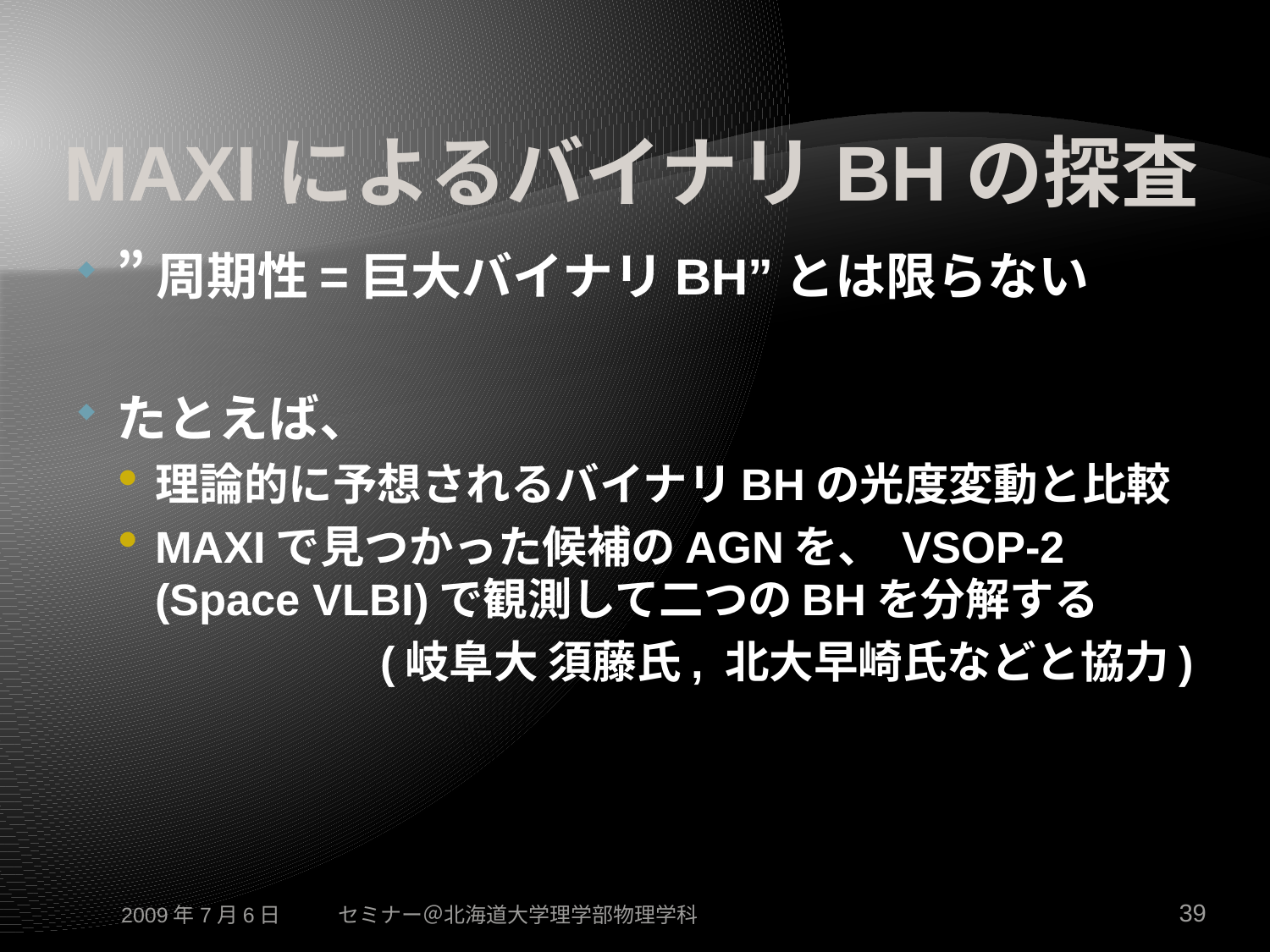

# MAXIによるバイナリBHの探査
”周期性=巨大バイナリBH”とは限らない

たとえば、
理論的に予想されるバイナリBHの光度変動と比較
MAXIで見つかった候補のAGNを、 VSOP-2 (Space VLBI)で観測して二つのBHを分解する
(岐阜大 須藤氏, 北大早崎氏などと協力)
2009年7月6日
セミナー＠北海道大学理学部物理学科
39